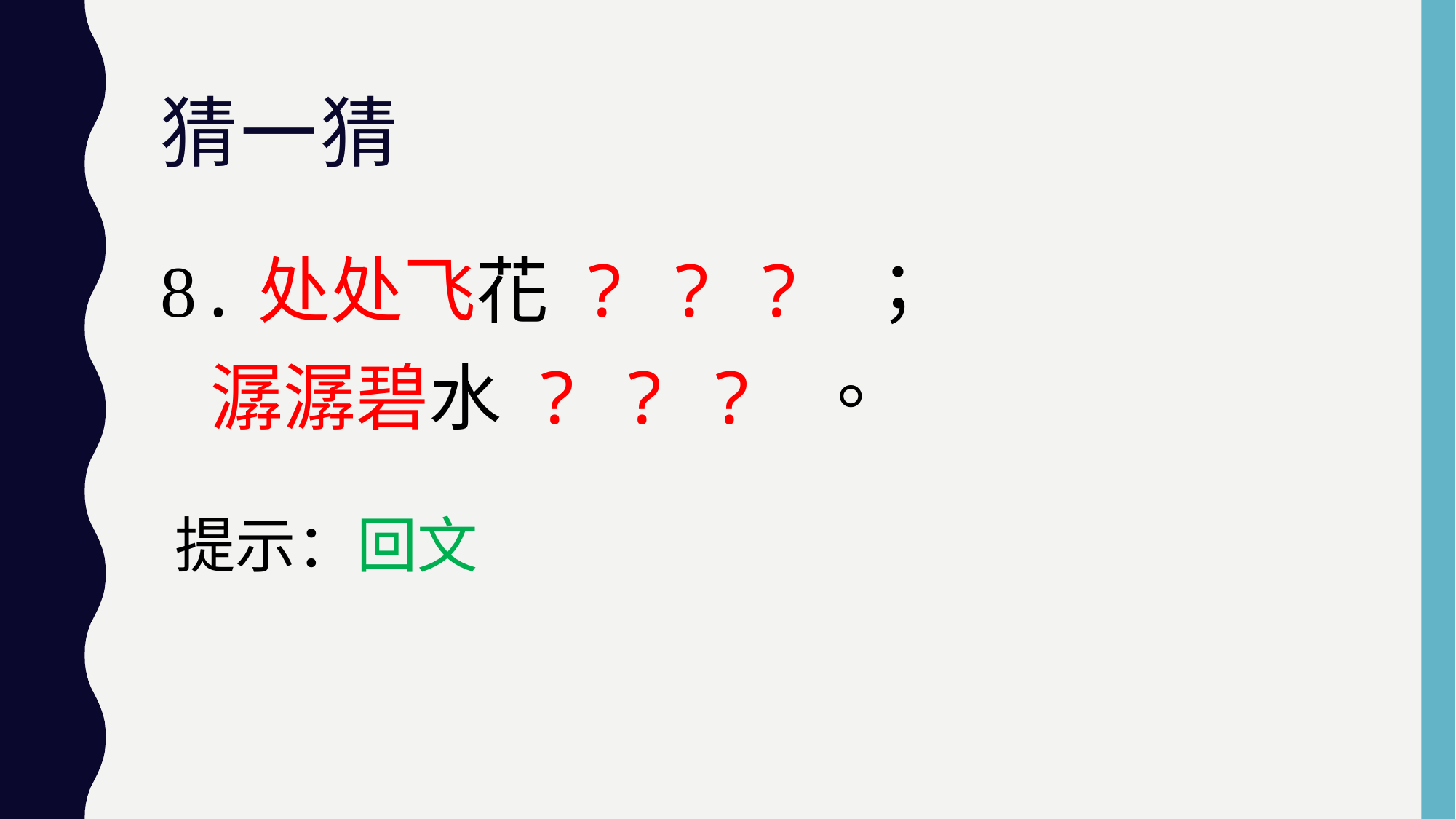

# 猜一猜
8.处处飞花 ? ? ? ；
  潺潺碧水 ? ? ? 。
提示：回文